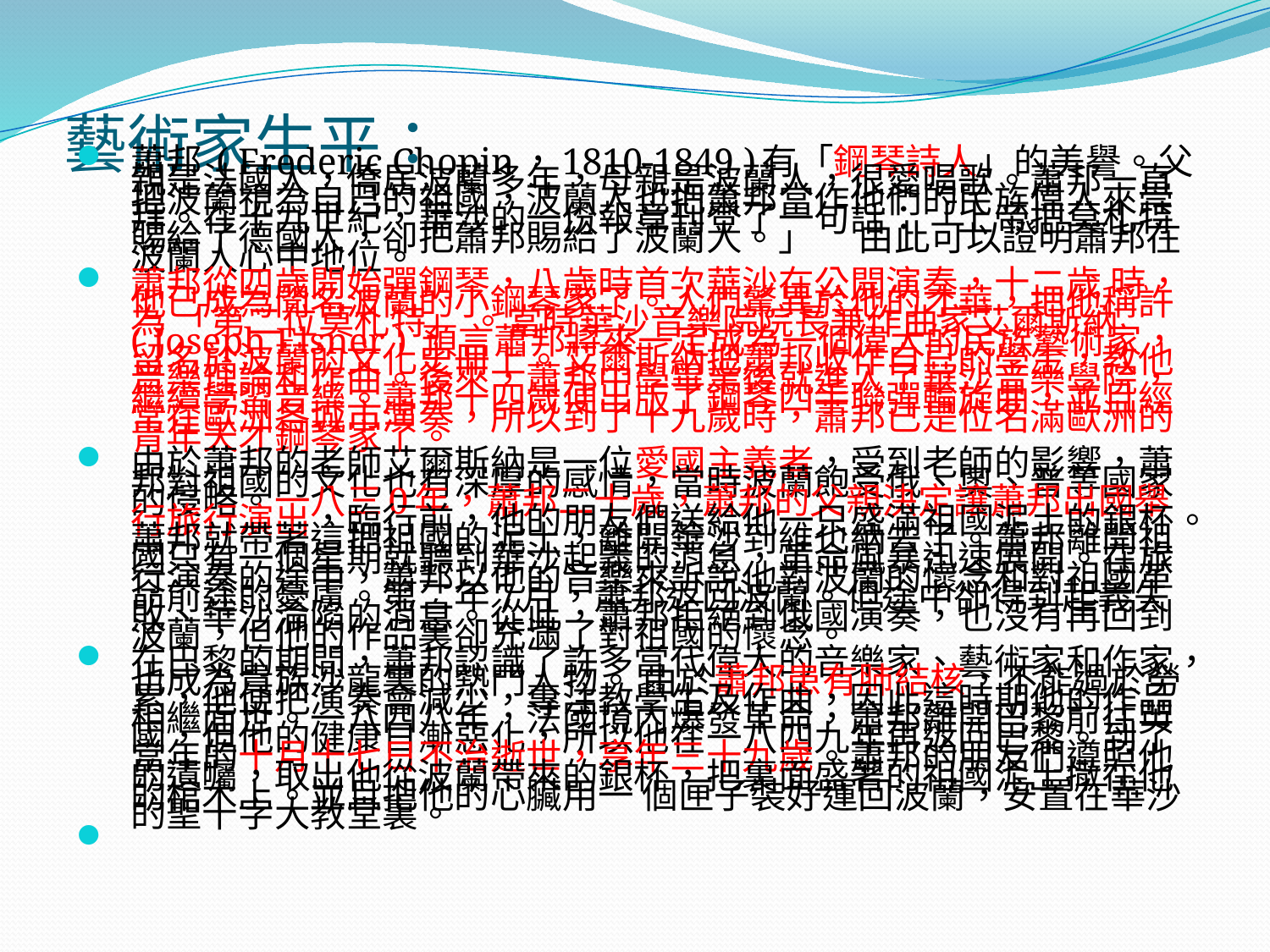

# 藝術家生平：
蕭邦 ( Frederic Chopin，1810-1849 )有「鋼琴詩人」的美譽。父親是法國人，僑居波蘭多年，母親是波蘭人，很愛唱歌。蕭邦一直把波蘭視為自己的祖國，波蘭人也把蕭邦當作他們的民族偉人來崇拜。在十九世紀，華沙的一份報章刊登了一句話：「上帝把莫札特賜給了德國人，卻把蕭邦賜給了波蘭人。」 　由此可以證明蕭邦在波蘭人心中地位。
蕭邦從四歲開始彈鋼琴，八歲時首次華沙在公開演奏，十二歲 時，他已成為聞名波蘭的小鋼琴家了。人們驚異於他的才華，把他稱許為 「第二位莫札特」 。當時華沙音樂院院長兼作曲家艾爾斯納( Joseph Elsner ) 預言蕭邦將來一定成為一個偉大的民族藝術家，留名於波蘭的文化史冊上。艾爾斯納把蕭邦收作自已的學生，教他音樂理論和作曲。後來，蕭邦中學畢業後就進入了華沙音樂學院，繼續學習音樂。蕭邦十四歲便出版了鋼琴四手聯彈輪旋曲，並且經常在歐洲各城市演奏，所以到了十九歲時，蕭邦已是位名滿歐洲的青年天才鋼琴家了。
由於蕭邦的老師艾爾斯納是一位愛國主義者，受到老師的影響，蕭邦對祖國的文化也有深厚的感情，當時波蘭飽受俄、奧、普等國家的侵略。一八三0年，蕭邦二十歲，蕭邦的父親決定讓蕭邦出國舉行旅行演出，臨行前，他的朋友們送給他一只盛滿祖國泥土的銀杯。蕭邦就帶著這把祖國的泥土，離開華沙到維也納去了。蕭邦離開祖國只有一個星期就聽到華沙起義的消息，革命風暴迅速展開。在旅行演奏的途中，蕭邦以他的音樂來訴說他對波蘭的懷念和對祖國革命前途的憂慮。第二年7月，蕭邦返回波蘭。但途中卻得到起義失敗、華沙淪陷的消息。從此，蕭邦拒絕到俄國演奏，也沒有再回到波蘭，但他的作品裏卻充滿了對祖國的懷念。
在巴黎的期間，蕭邦認識了許多當代偉大的音樂家、藝術家和作家，也成為貴族沙龍裏的熱門人物。 由於蕭邦患有肺結核，不能過於勞累，他便把演奏會減少，專注教學生及作曲，因此這時期他的作品相繼面世。一八四八年，法國境內爆發革命，蕭邦離開巴黎前往英國，但他的健康日漸惡化，所以他在一八四九年再返回巴黎。到了當年的十月十七日不治逝世，享年三十九歲。蕭邦的朋友們遵照他的遺囑，取出他從波蘭帶來的銀杯，把裏面盛著的祖國泥土撒在他的棺木上。並且把他的心臟用一 個匣子裝好運回波蘭，安置在華沙的聖十字大教堂裏。